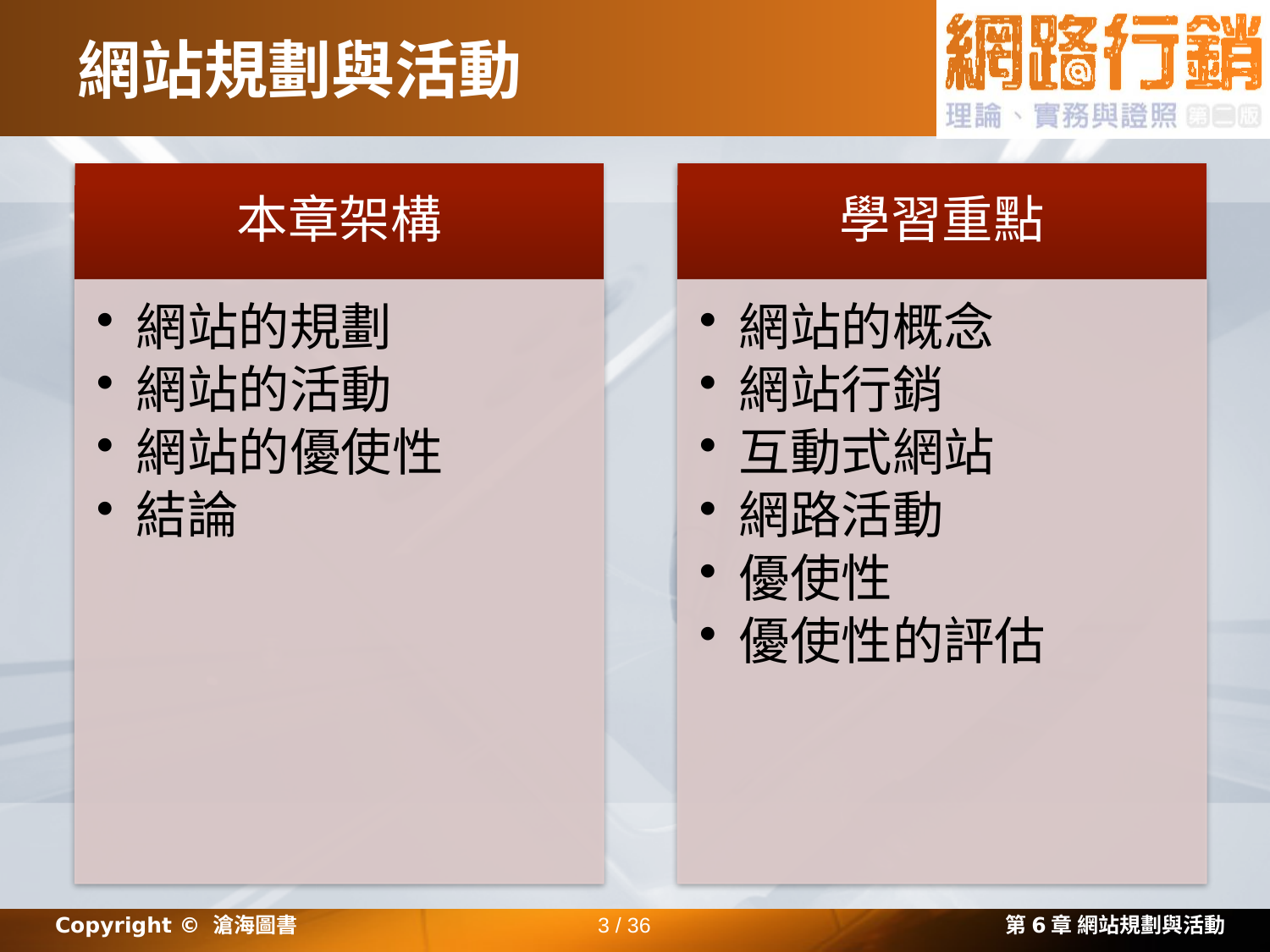

# 網站規劃與活動
本章架構
網站的規劃
網站的活動
網站的優使性
結論
學習重點
網站的概念
網站行銷
互動式網站
網路活動
優使性
優使性的評估
Copyright © 滄海圖書
3 / 36
第6章 網站規劃與活動